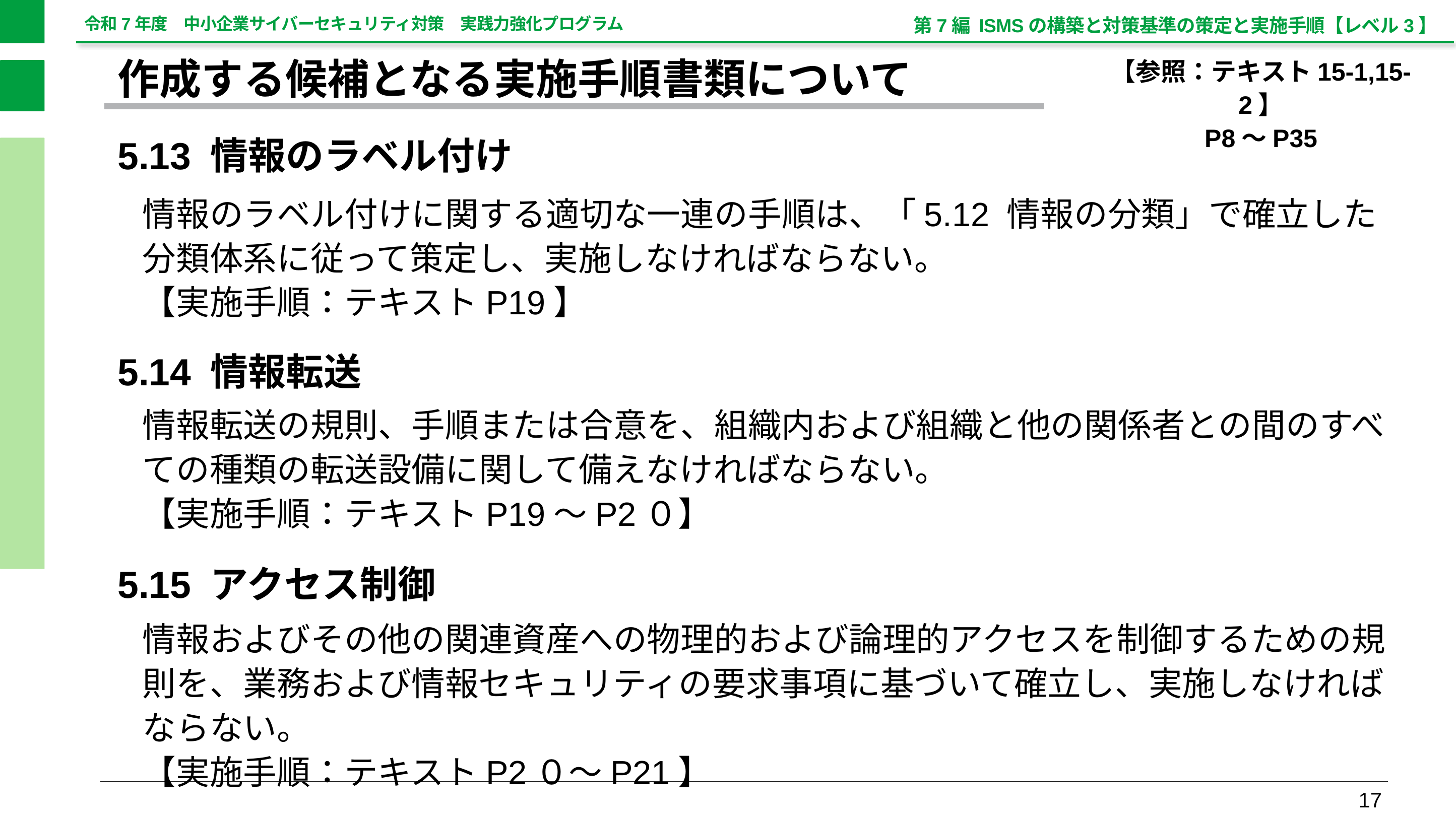

第7編 ISMSの構築と対策基準の策定と実施手順【レベル3】
【参照：テキスト15-1,15-2】
P8～P35
作成する候補となる実施手順書類について
5.13 情報のラベル付け

情報のラベル付けに関する適切な一連の手順は、「5.12 情報の分類」で確立した分類体系に従って策定し、実施しなければならない。
【実施手順：テキストP19】
5.14 情報転送
情報転送の規則、手順または合意を、組織内および組織と他の関係者との間のすべての種類の転送設備に関して備えなければならない。
【実施手順：テキストP19～P2０】
5.15 アクセス制御
情報およびその他の関連資産への物理的および論理的アクセスを制御するための規則を、業務および情報セキュリティの要求事項に基づいて確立し、実施しなければならない。
【実施手順：テキストP2０～P21】